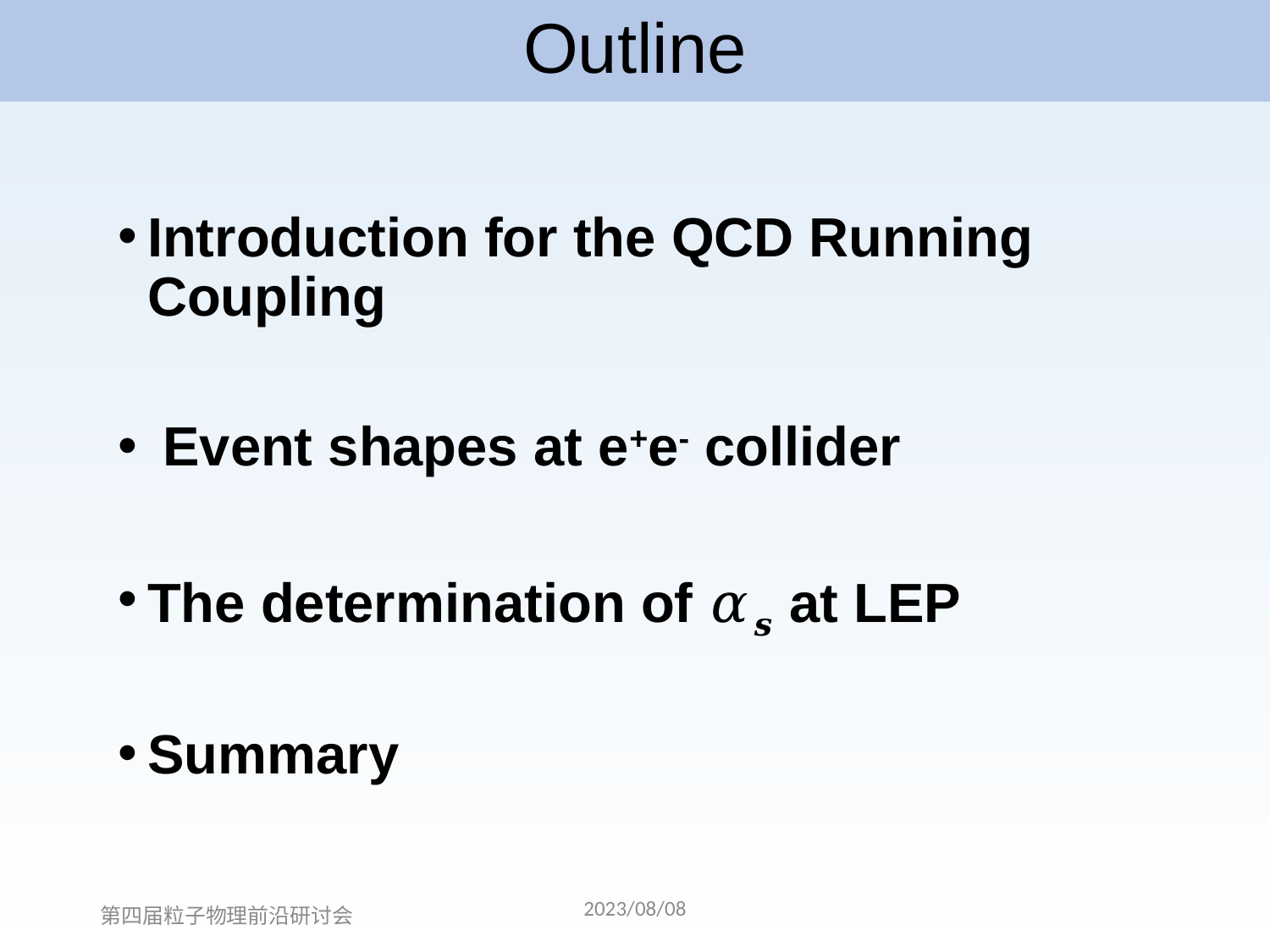

# Outline
Introduction for the QCD Running Coupling

 Event shapes at e+e- collider

The determination of 𝛼𝒔 at LEP

Summary

2023/08/08
第四届粒子物理前沿研讨会